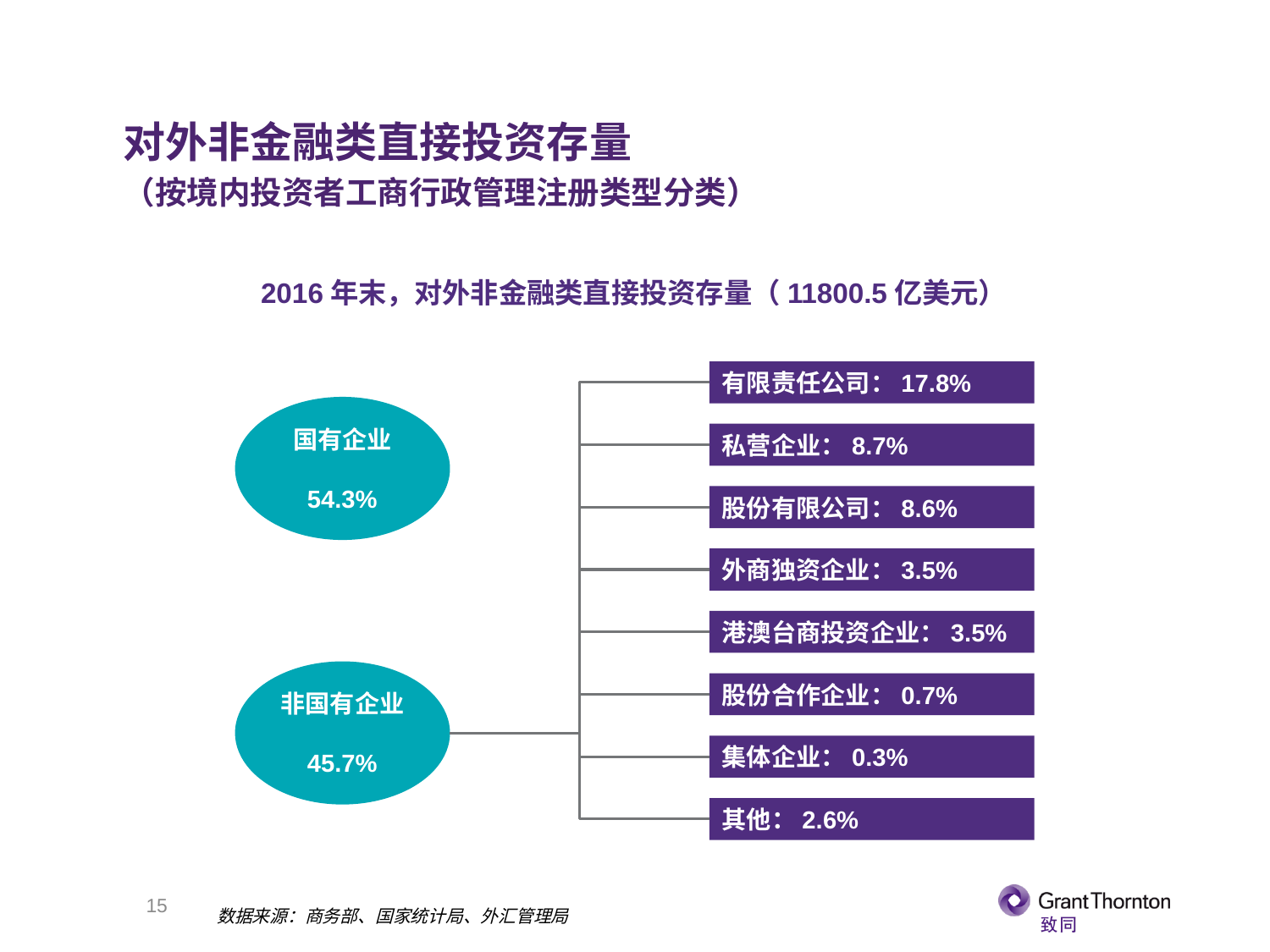

对外非金融类直接投资存量
（按境内投资者工商行政管理注册类型分类）
2016年末，对外非金融类直接投资存量（11800.5亿美元）
国有企业

54.3%
有限责任公司：17.8%
私营企业：8.7%
股份有限公司：8.6%
外商独资企业：3.5%
港澳台商投资企业：3.5%
非国有企业

45.7%
股份合作企业：0.7%
集体企业：0.3%
其他：2.6%
15
数据来源：商务部、国家统计局、外汇管理局